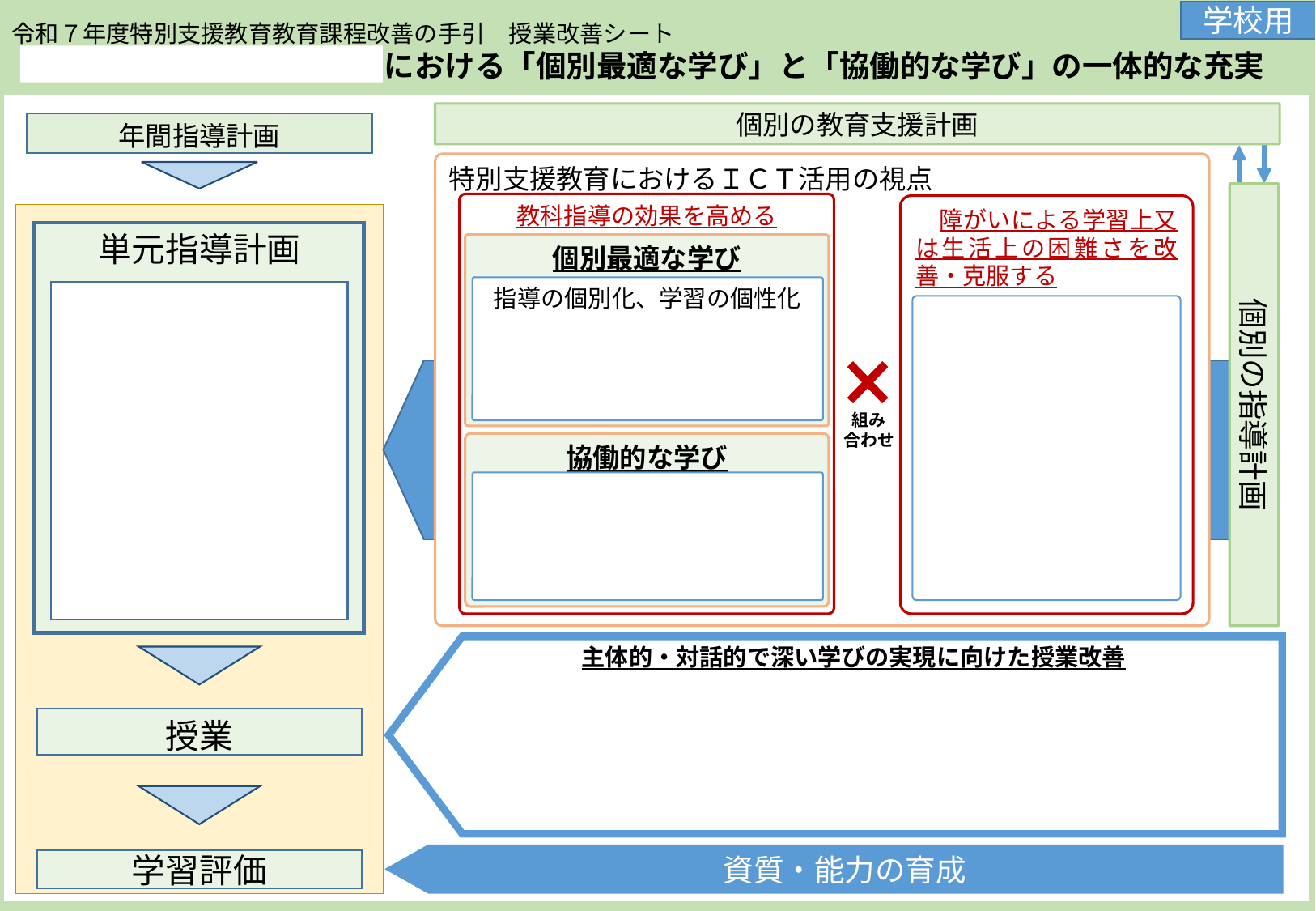

学校用
令和７年度特別支援教育教育課程改善の手引　授業改善シート
　　　　　　　　　　　における「個別最適な学び」と「協働的な学び」の一体的な充実

個別の教育支援計画
年間指導計画
特別支援教育におけるＩＣＴ活用の視点

個別の指導計画
※各学校の現状を記入
・自校の障がい種における事例と自校の状況の比較（他障がいも）
・改善に向けた取組状況
教科指導の効果を高める
　障がいによる学習上又は生活上の困難さを改善・克服する

単元指導計画

個別最適な学び

指導の個別化、学習の個性化

※各学校の現状を記入
・自校の障がい種における留意事項の状況
（他障がいも）
・改善に向けた取組状況

組み
合わせ
協働的な学び

主体的・対話的で深い学びの実現に向けた授業改善

※今後の取組について記入
・授業改善に向けて今後取り組みたい事項
※４
授業

資質・能力の育成
学習評価